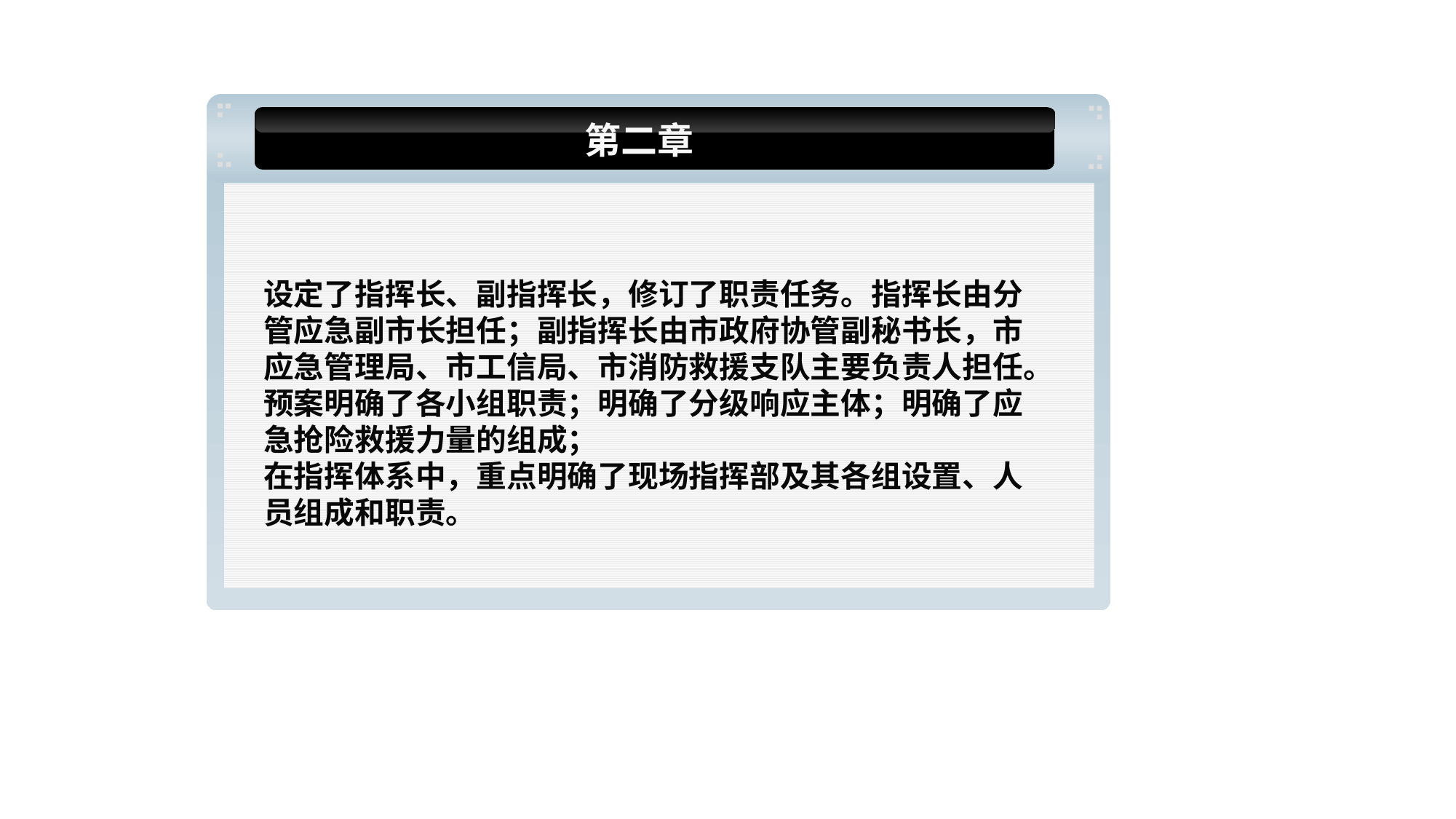

第二章

设定了指挥长、副指挥长，修订了职责任务。指挥长由分管应急副市长担任；副指挥长由市政府协管副秘书长，市应急管理局、市工信局、市消防救援支队主要负责人担任。
预案明确了各小组职责；明确了分级响应主体；明确了应急抢险救援力量的组成；
在指挥体系中，重点明确了现场指挥部及其各组设置、人员组成和职责。